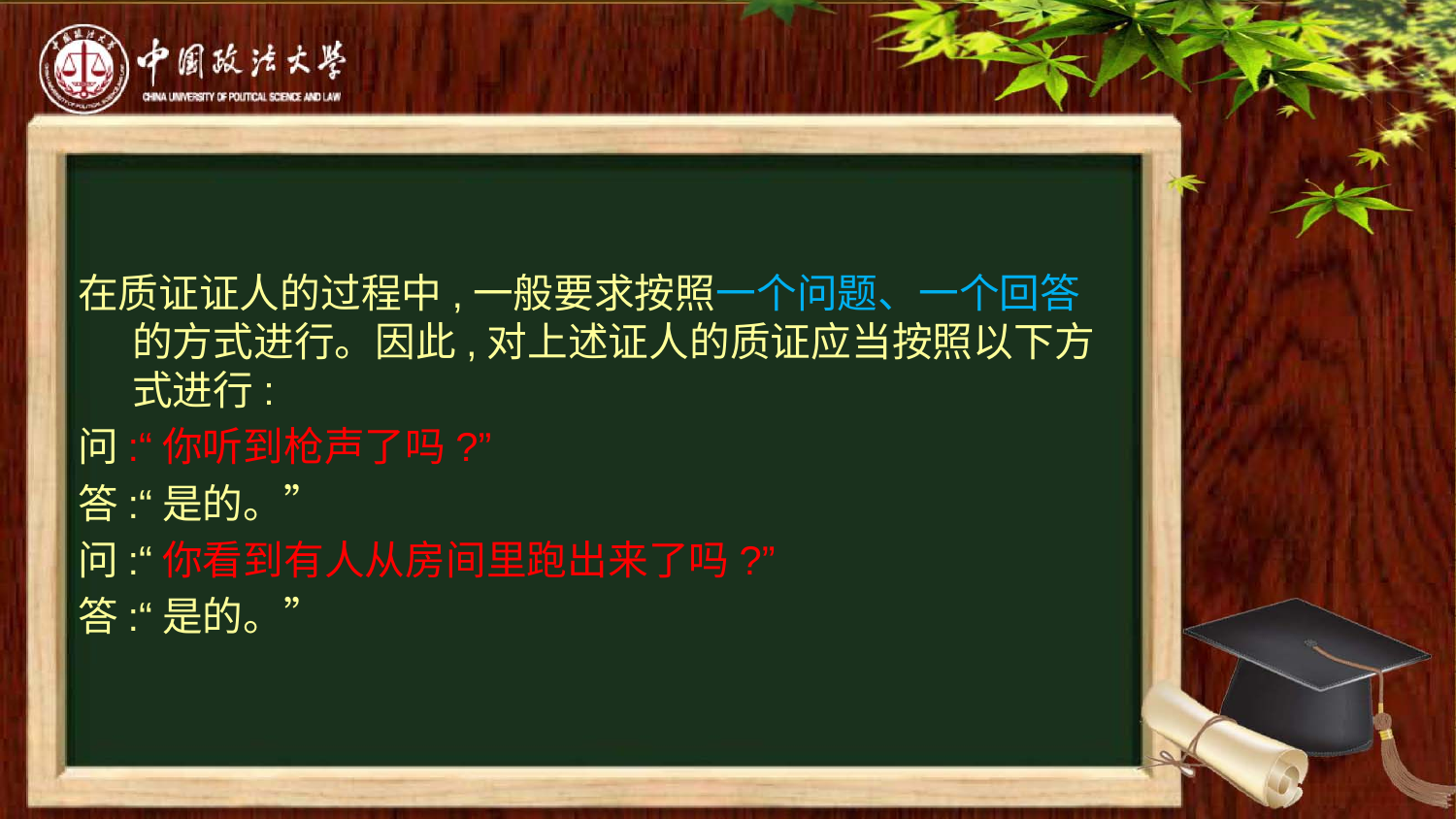

#
在质证证人的过程中,一般要求按照一个问题、一个回答的方式进行。因此,对上述证人的质证应当按照以下方式进行:
问:“你听到枪声了吗?”
答:“是的。”
问:“你看到有人从房间里跑出来了吗?”
答:“是的。”